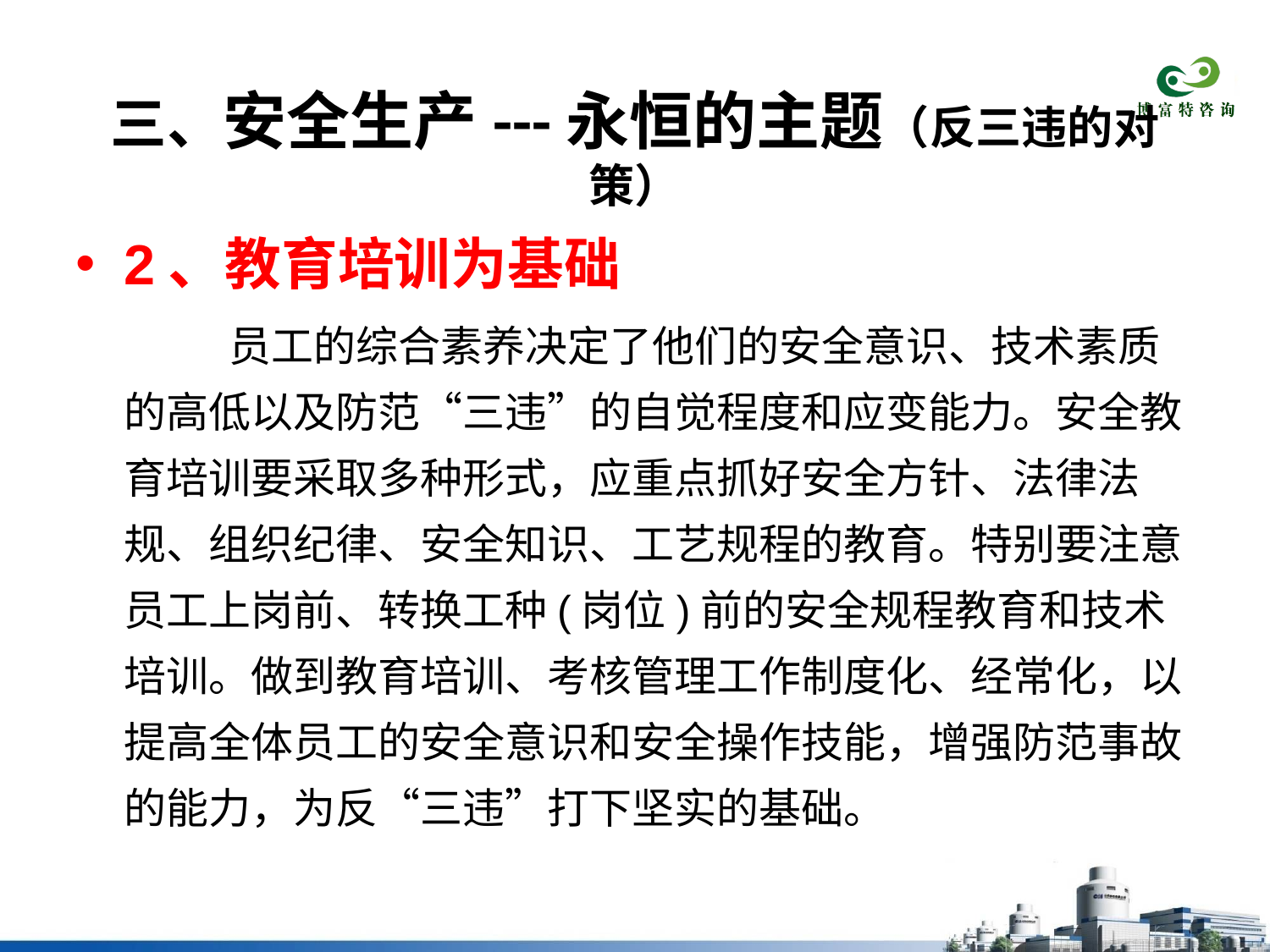

# 三、安全生产---永恒的主题（反三违的对策）
2、教育培训为基础
               员工的综合素养决定了他们的安全意识、技术素质的高低以及防范“三违”的自觉程度和应变能力。安全教育培训要采取多种形式，应重点抓好安全方针、法律法规、组织纪律、安全知识、工艺规程的教育。特别要注意员工上岗前、转换工种(岗位)前的安全规程教育和技术培训。做到教育培训、考核管理工作制度化、经常化，以提高全体员工的安全意识和安全操作技能，增强防范事故的能力，为反“三违”打下坚实的基础。